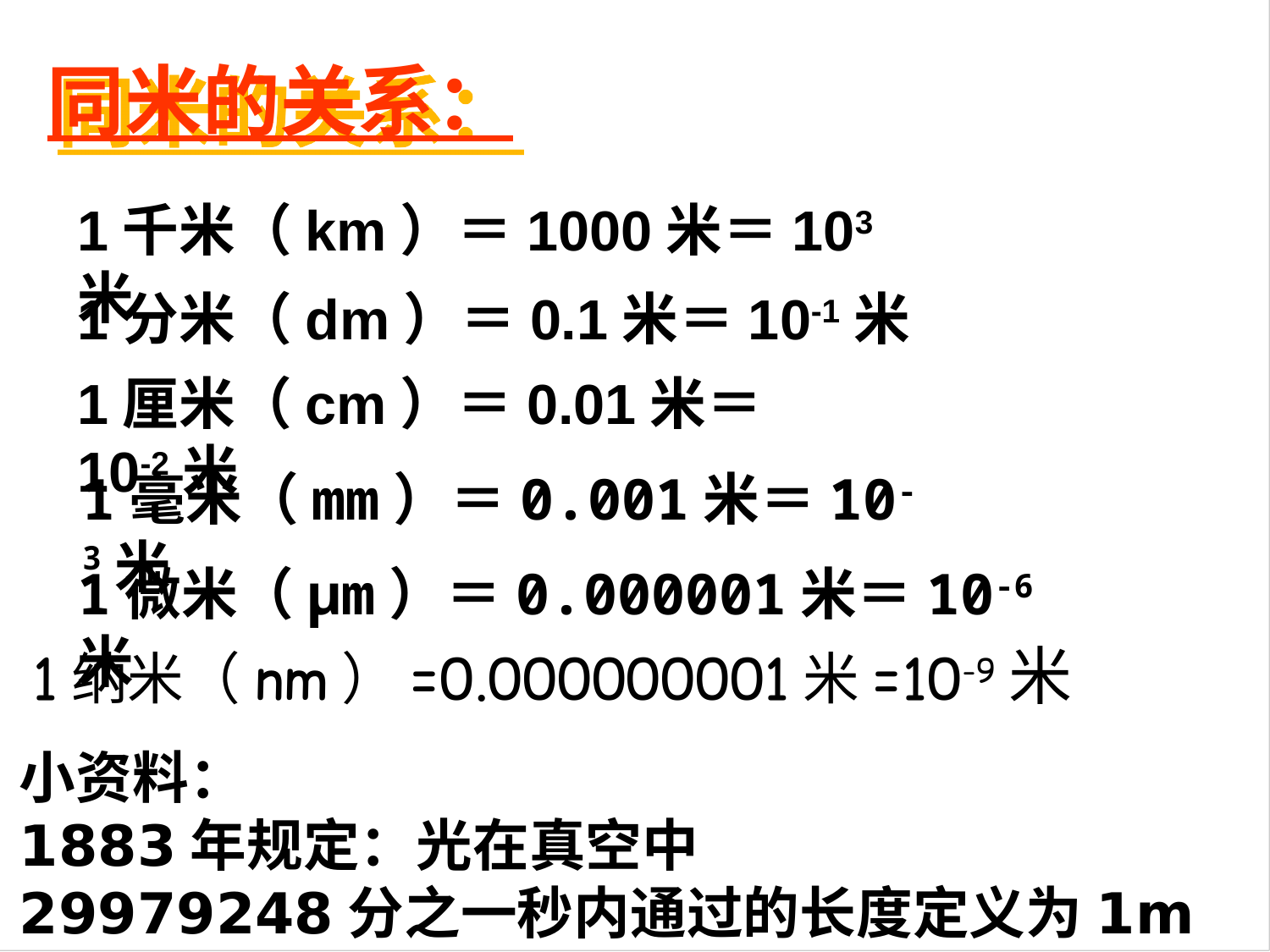

同米的关系：
1千米（km）＝1000米＝103米
1分米（dm）＝0.1米＝10-1米
1厘米（cm）＝0.01米＝10-2米
1毫米（mm）＝0.001米＝10-3米
1微米（μm）＝0.000001米＝10-6米
1纳米（nm）=0.000000001米=10-9米
小资料：
1883年规定：光在真空中
29979248分之一秒内通过的长度定义为1m